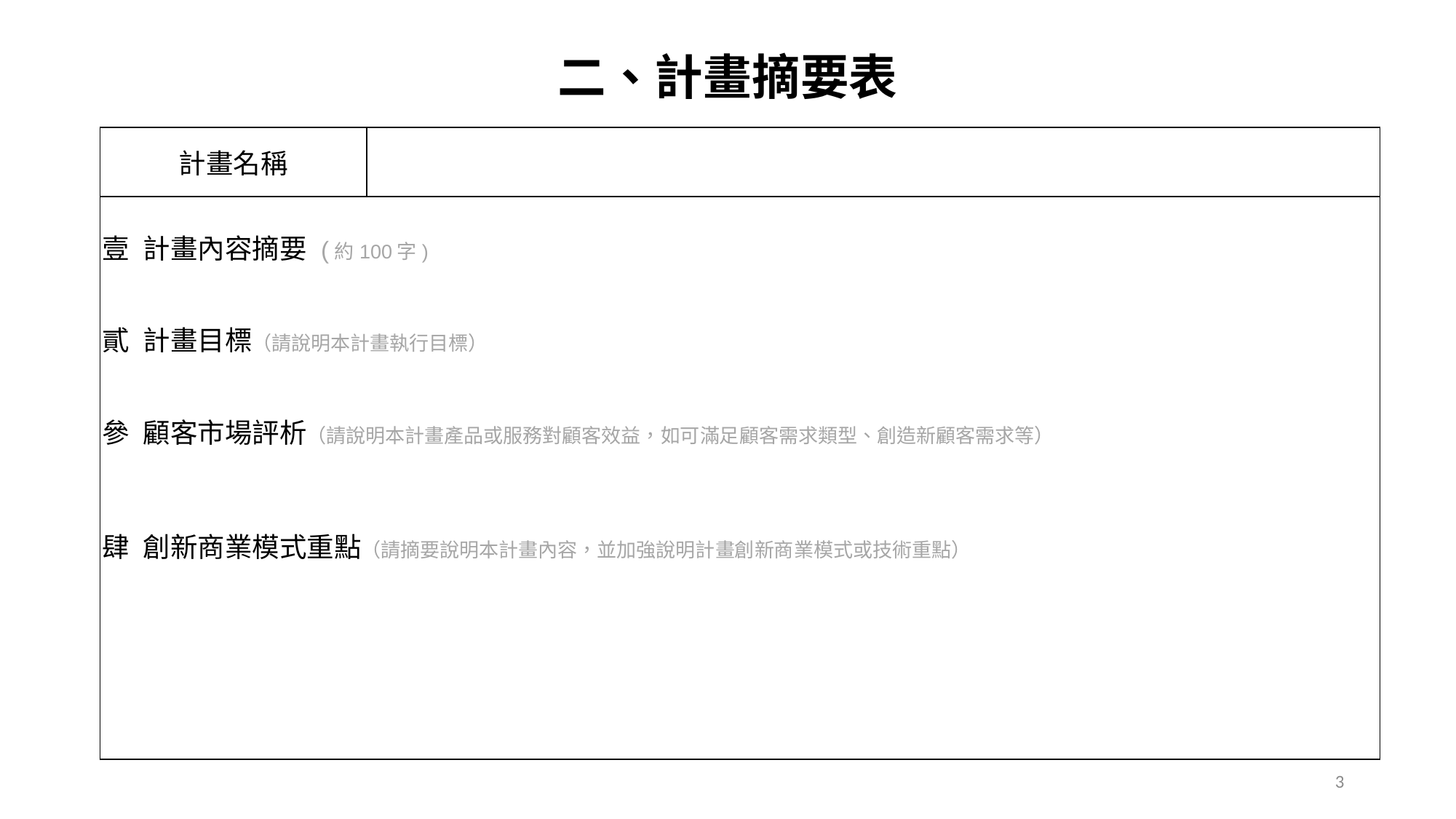

二、計畫摘要表

| 計畫名稱 |  |
| --- | --- |
| 計畫內容摘要 (約100字)   計畫目標（請說明本計畫執行目標）   顧客市場評析（請說明本計畫產品或服務對顧客效益，如可滿足顧客需求類型、創造新顧客需求等）   創新商業模式重點（請摘要說明本計畫內容，並加強說明計畫創新商業模式或技術重點） |  |
3